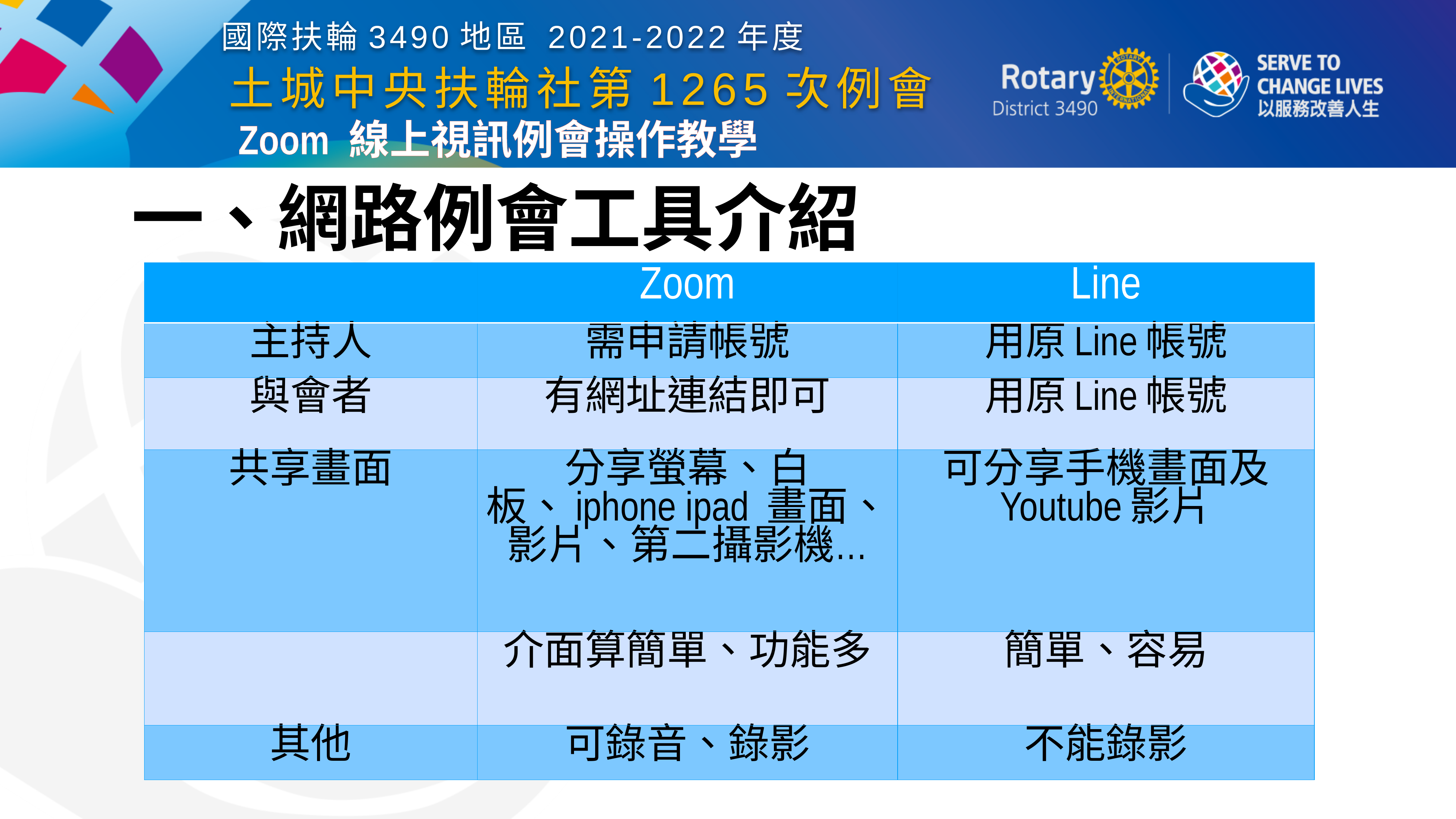

國際扶輪3490地區 2021-2022年度
土城中央扶輪社第1265次例會
Zoom 線上視訊例會操作教學
一、網路例會工具介紹
|  | Zoom | Line |
| --- | --- | --- |
| 主持人 | 需申請帳號 | 用原Line帳號 |
| 與會者 | 有網址連結即可 | 用原Line帳號 |
| 共享畫面 | 分享螢幕、白板、iphone ipad 畫面、影片、第二攝影機… | 可分享手機畫面及 Youtube影片 |
|  | 介面算簡單、功能多 | 簡單、容易 |
| 其他 | 可錄音、錄影 | 不能錄影 |